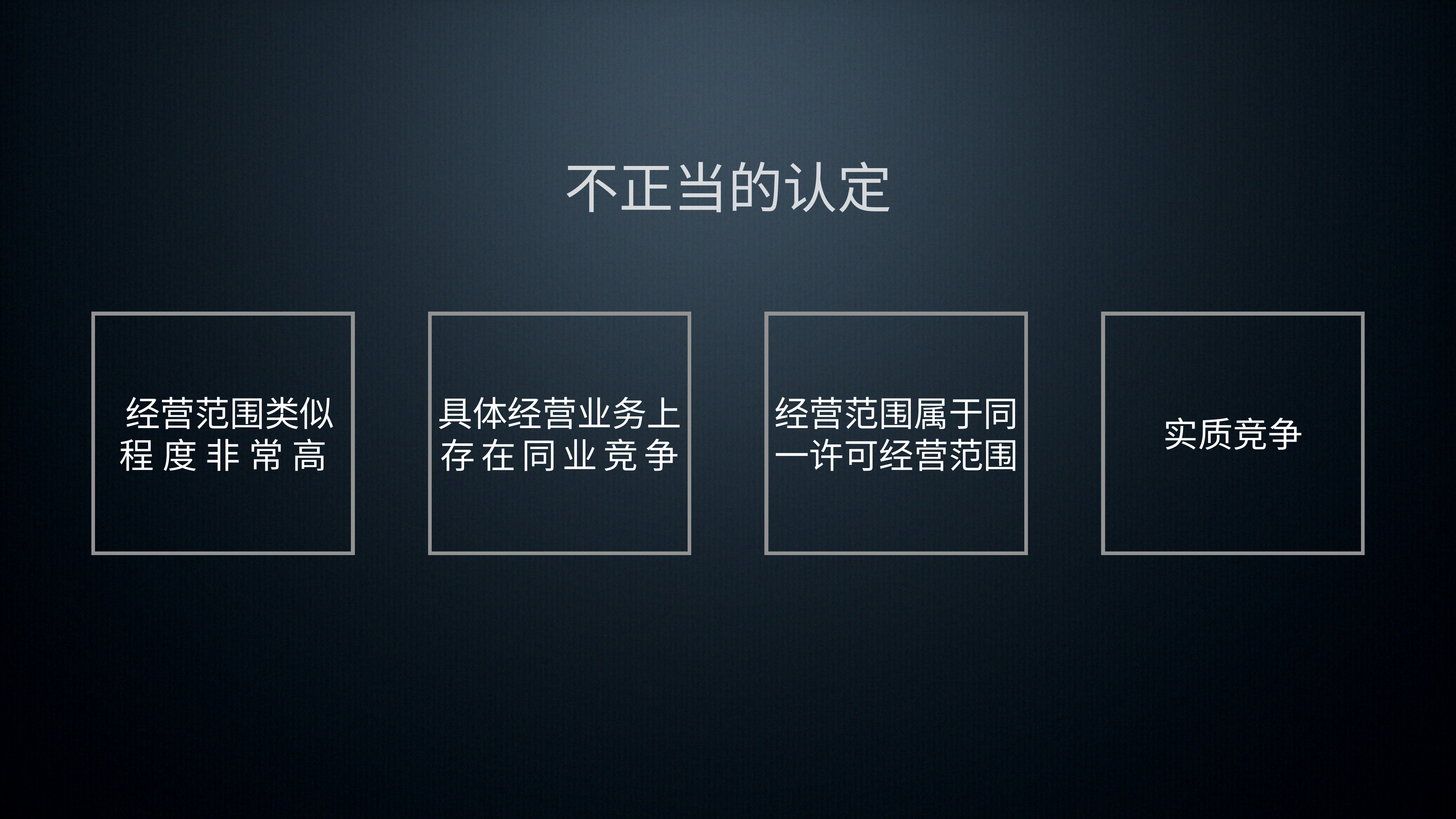

不正当的认定
经营范围类似程度非常高
具体经营业务上存在同业竞争
经营范围属于同一许可经营范围
实质竞争